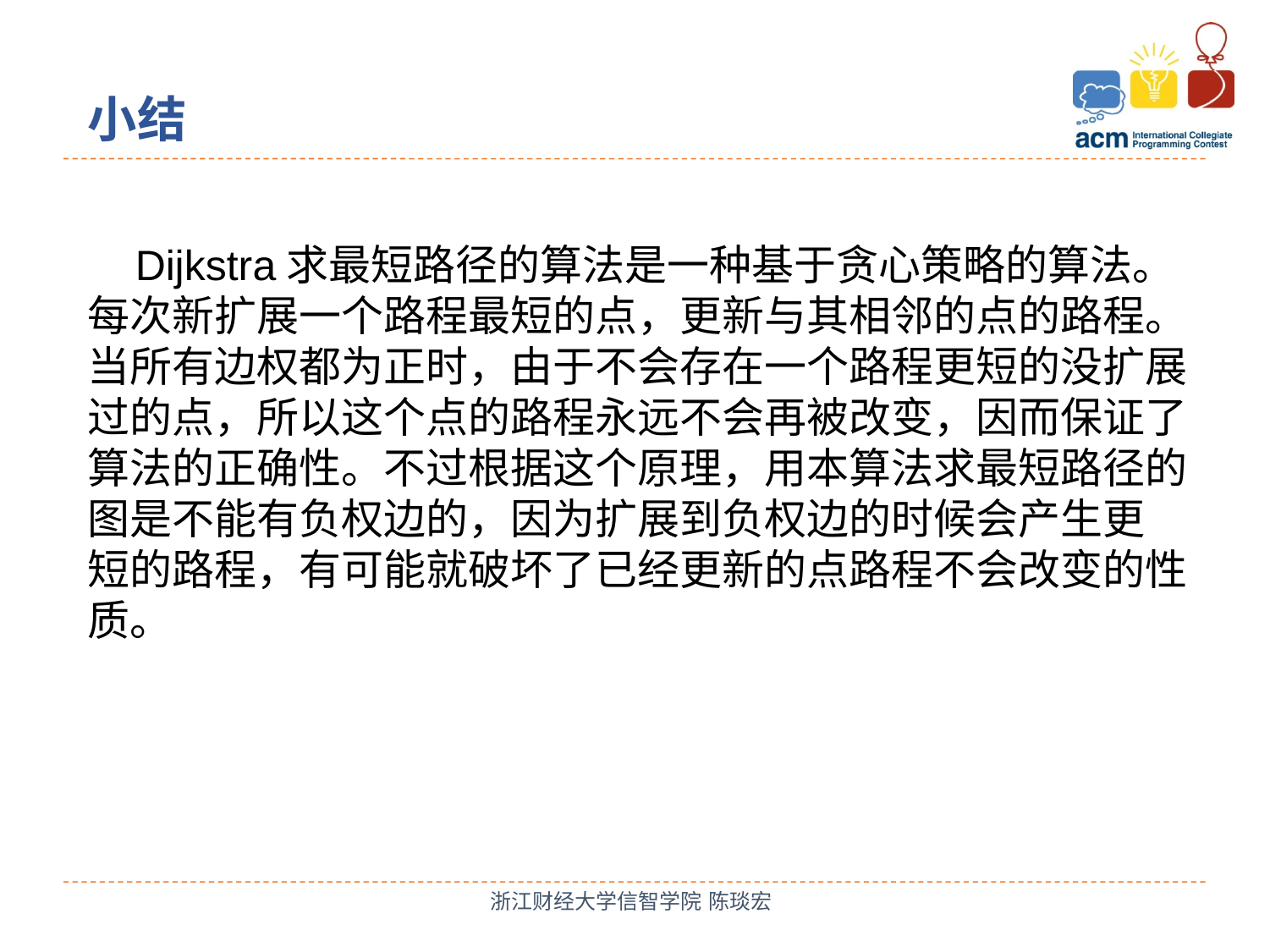

小结
    Dijkstra求最短路径的算法是一种基于贪心策略的算法。每次新扩展一个路程最短的点，更新与其相邻的点的路程。当所有边权都为正时，由于不会存在一个路程更短的没扩展过的点，所以这个点的路程永远不会再被改变，因而保证了算法的正确性。不过根据这个原理，用本算法求最短路径的图是不能有负权边的，因为扩展到负权边的时候会产生更
短的路程，有可能就破坏了已经更新的点路程不会改变的性质。
浙江财经大学信智学院 陈琰宏
62